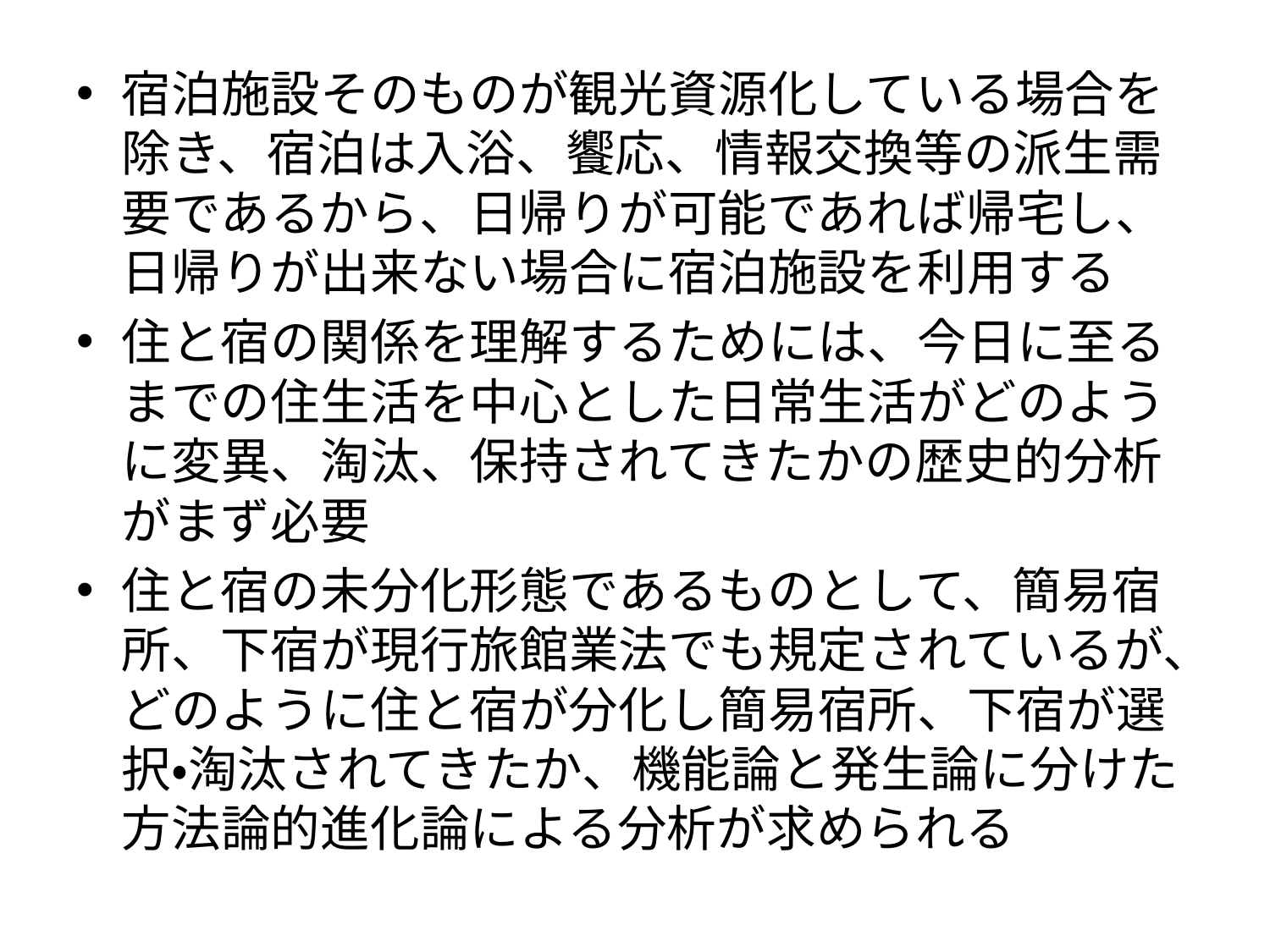

宿泊施設そのものが観光資源化している場合を除き、宿泊は入浴、饗応、情報交換等の派生需要であるから、日帰りが可能であれば帰宅し、日帰りが出来ない場合に宿泊施設を利用する
住と宿の関係を理解するためには、今日に至るまでの住生活を中心とした日常生活がどのように変異、淘汰、保持されてきたかの歴史的分析がまず必要
住と宿の未分化形態であるものとして、簡易宿所、下宿が現行旅館業法でも規定されているが、どのように住と宿が分化し簡易宿所、下宿が選択・淘汰されてきたか、機能論と発生論に分けた方法論的進化論による分析が求められる